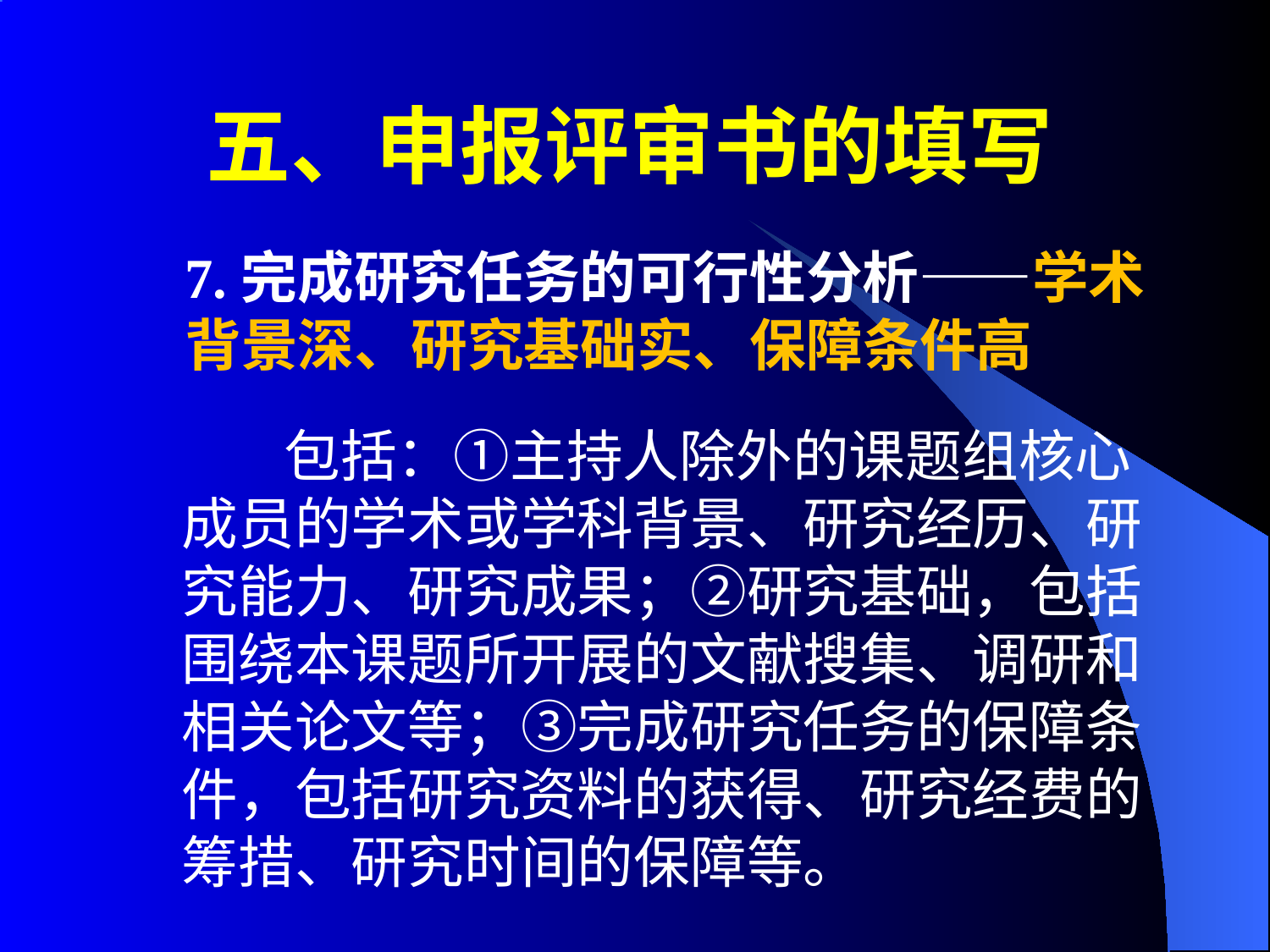

五、申报评审书的填写
7.完成研究任务的可行性分析——学术背景深、研究基础实、保障条件高

       包括：①主持人除外的课题组核心成员的学术或学科背景、研究经历、研究能力、研究成果；②研究基础，包括围绕本课题所开展的文献搜集、调研和相关论文等；③完成研究任务的保障条件，包括研究资料的获得、研究经费的筹措、研究时间的保障等。